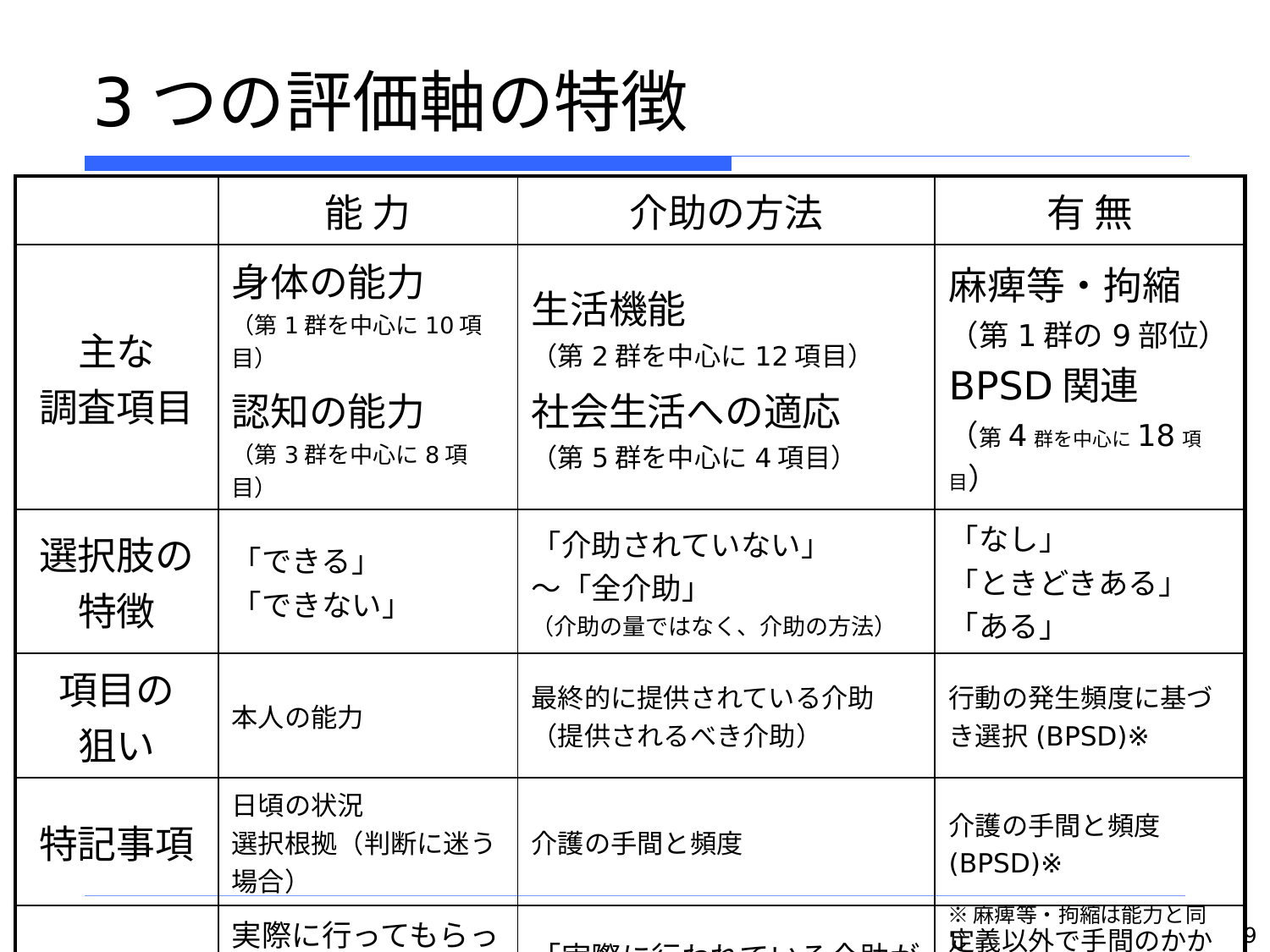

# 3つの評価軸の特徴
|  | 能 力 | 介助の方法 | 有 無 |
| --- | --- | --- | --- |
| 主な 調査項目 | 身体の能力 （第1群を中心に10項目） 認知の能力 （第3群を中心に8項目） | 生活機能 （第2群を中心に12項目） 社会生活への適応 （第5群を中心に4項目） | 麻痺等・拘縮（第1群の9部位） BPSD関連 （第4群を中心に18項目） |
| 選択肢の特徴 | 「できる」 「できない」 | 「介助されていない」 ～「全介助」 （介助の量ではなく、介助の方法） | 「なし」 「ときどきある」 「ある」 |
| 項目の 狙い | 本人の能力 | 最終的に提供されている介助 （提供されるべき介助） | 行動の発生頻度に基づき選択(BPSD)※ |
| 特記事項 | 日頃の状況 選択根拠（判断に迷う場合） | 介護の手間と頻度 | 介護の手間と頻度 (BPSD)※ |
| 留意点 | 実際に行ってもらった状況と日頃の状況が異なる場合 | 「実際に行われている介助が不適切な場合」 | 定義以外で手間のかかる類似の行動等がある場合(BPSD)※ |
※麻痺等・拘縮は能力と同じ
9